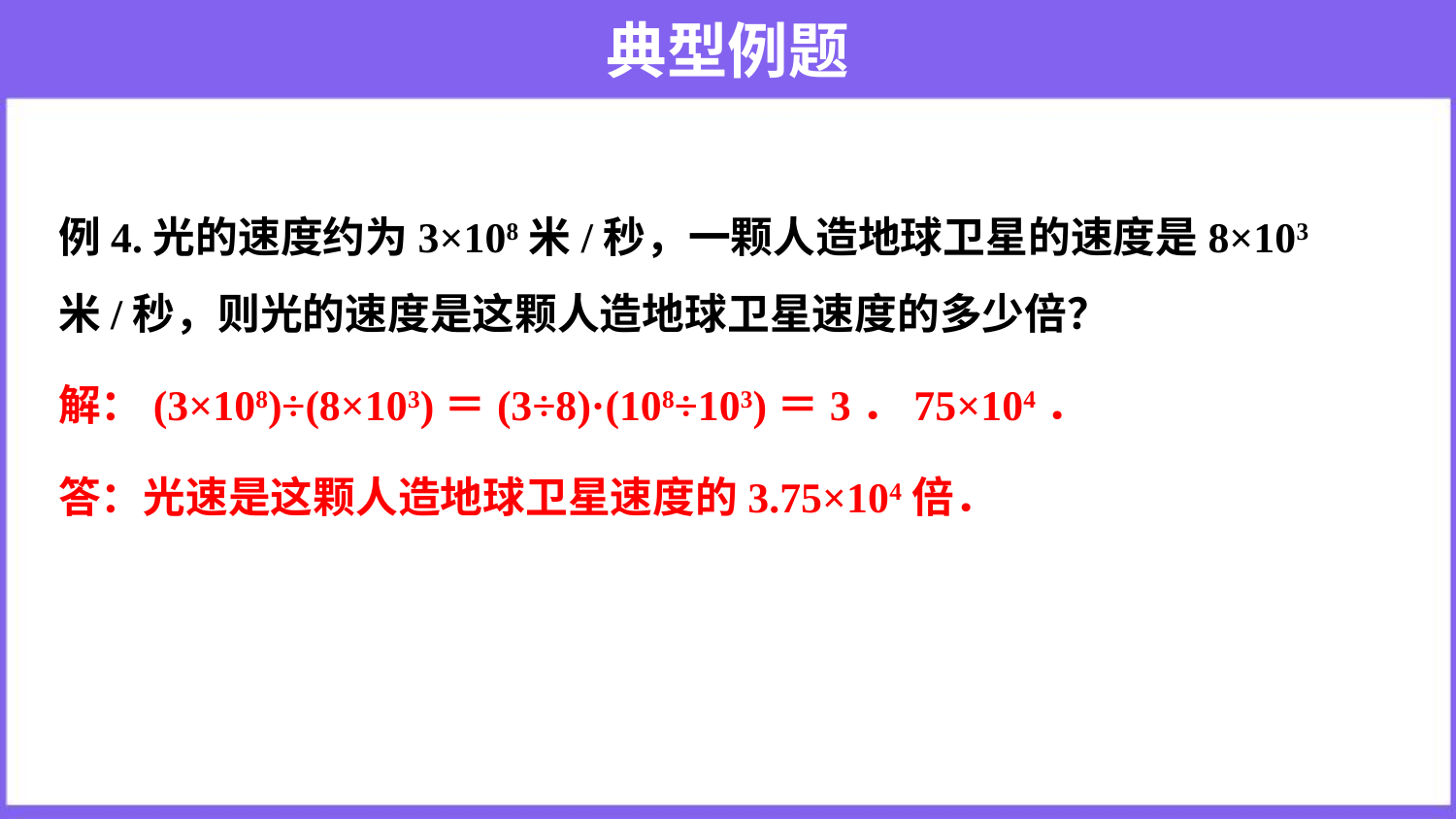

# 典型例题
例4.光的速度约为3×108米/秒，一颗人造地球卫星的速度是8×103米/秒，则光的速度是这颗人造地球卫星速度的多少倍？
解：(3×108)÷(8×103)＝(3÷8)·(108÷103)＝3．75×104．
答：光速是这颗人造地球卫星速度的3.75×104倍．